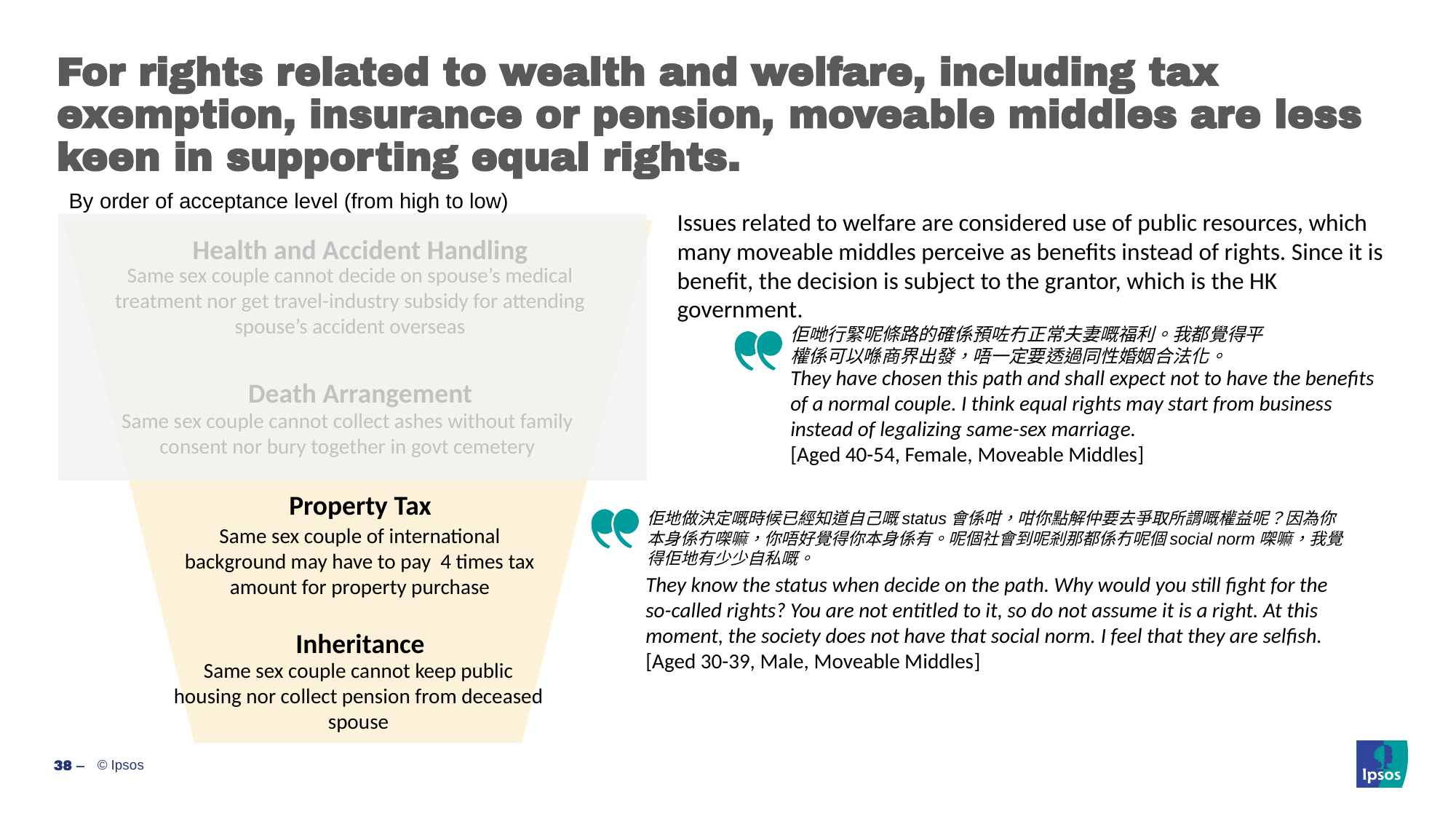

# For rights related to wealth and welfare, including tax exemption, insurance or pension, moveable middles are less keen in supporting equal rights.
By order of acceptance level (from high to low)
Issues related to welfare are considered use of public resources, which many moveable middles perceive as benefits instead of rights. Since it is benefit, the decision is subject to the grantor, which is the HK government.

Health and Accident Handling
Same sex couple cannot decide on spouse’s medical treatment nor get travel-industry subsidy for attending spouse’s accident overseas

佢哋行緊呢條路的確係預咗冇正常夫妻嘅福利。我都覺得平權係可以喺商界出發，唔一定要透過同性婚姻合法化。

They have chosen this path and shall expect not to have the benefits of a normal couple. I think equal rights may start from business instead of legalizing same-sex marriage.
[Aged 40-54, Female, Moveable Middles]
Death Arrangement
Same sex couple cannot collect ashes without family consent nor bury together in govt cemetery
Property Tax
佢地做決定嘅時候已經知道自己嘅status會係咁，咁你點解仲要去爭取所謂嘅權益呢？因為你本身係冇㗎嘛，你唔好覺得你本身係有。呢個社會到呢剎那都係冇呢個social norm㗎嘛，我覺得佢地有少少自私嘅。

Same sex couple of international background may have to pay  4 times tax amount for property purchase
They know the status when decide on the path. Why would you still fight for the so-called rights? You are not entitled to it, so do not assume it is a right. At this moment, the society does not have that social norm. I feel that they are selfish.
[Aged 30-39, Male, Moveable Middles]
Inheritance
Same sex couple cannot keep public housing nor collect pension from deceased spouse
38 ‒